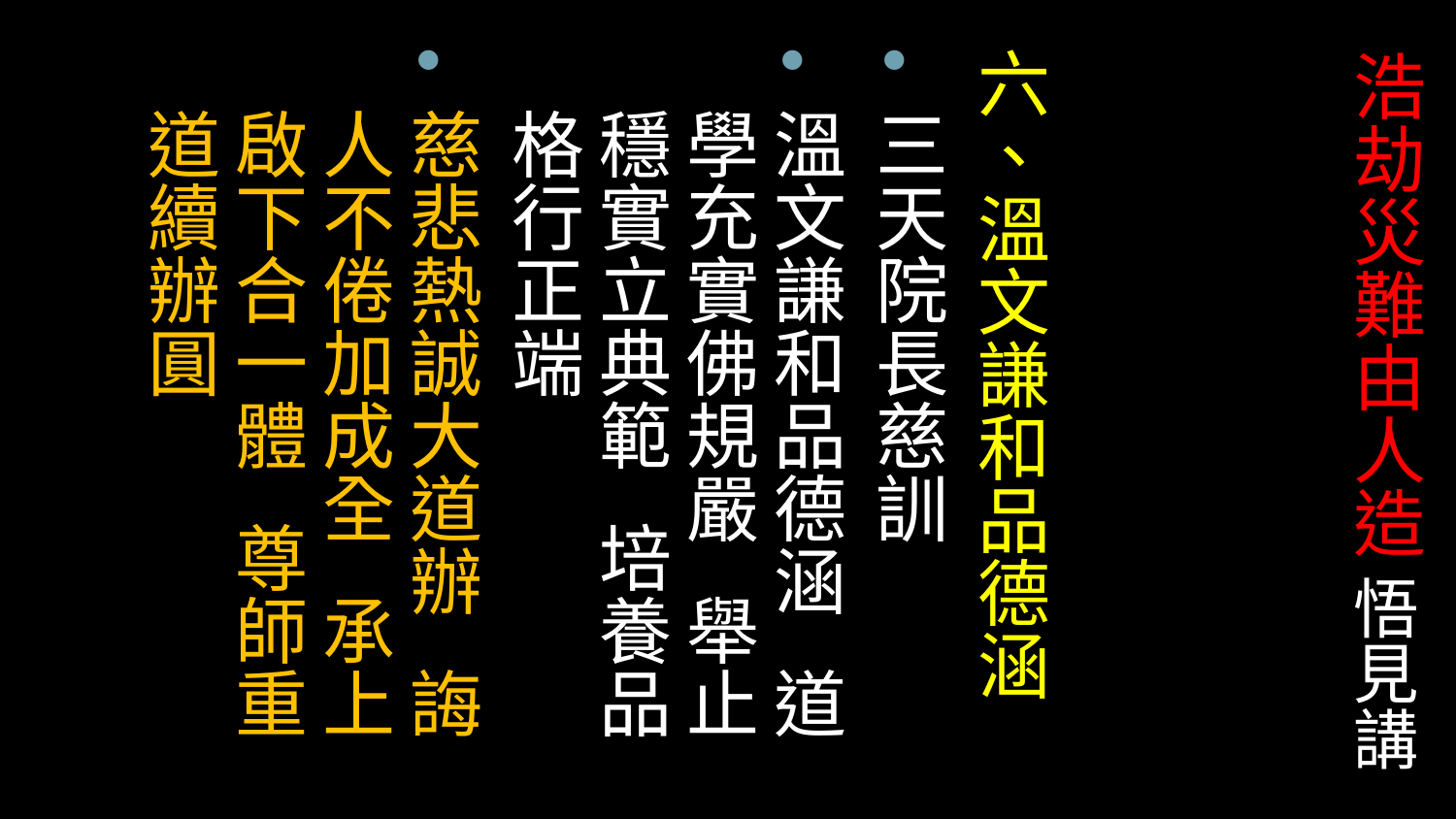

六、溫文謙和品德涵
三天院長慈訓
溫文謙和品德涵   道學充實佛規嚴   舉止穩實立典範   培養品格行正端
慈悲熱誠大道辦   誨人不倦加成全   承上啟下合一體   尊師重道續辦圓

# 浩劫災難由人造 悟見講